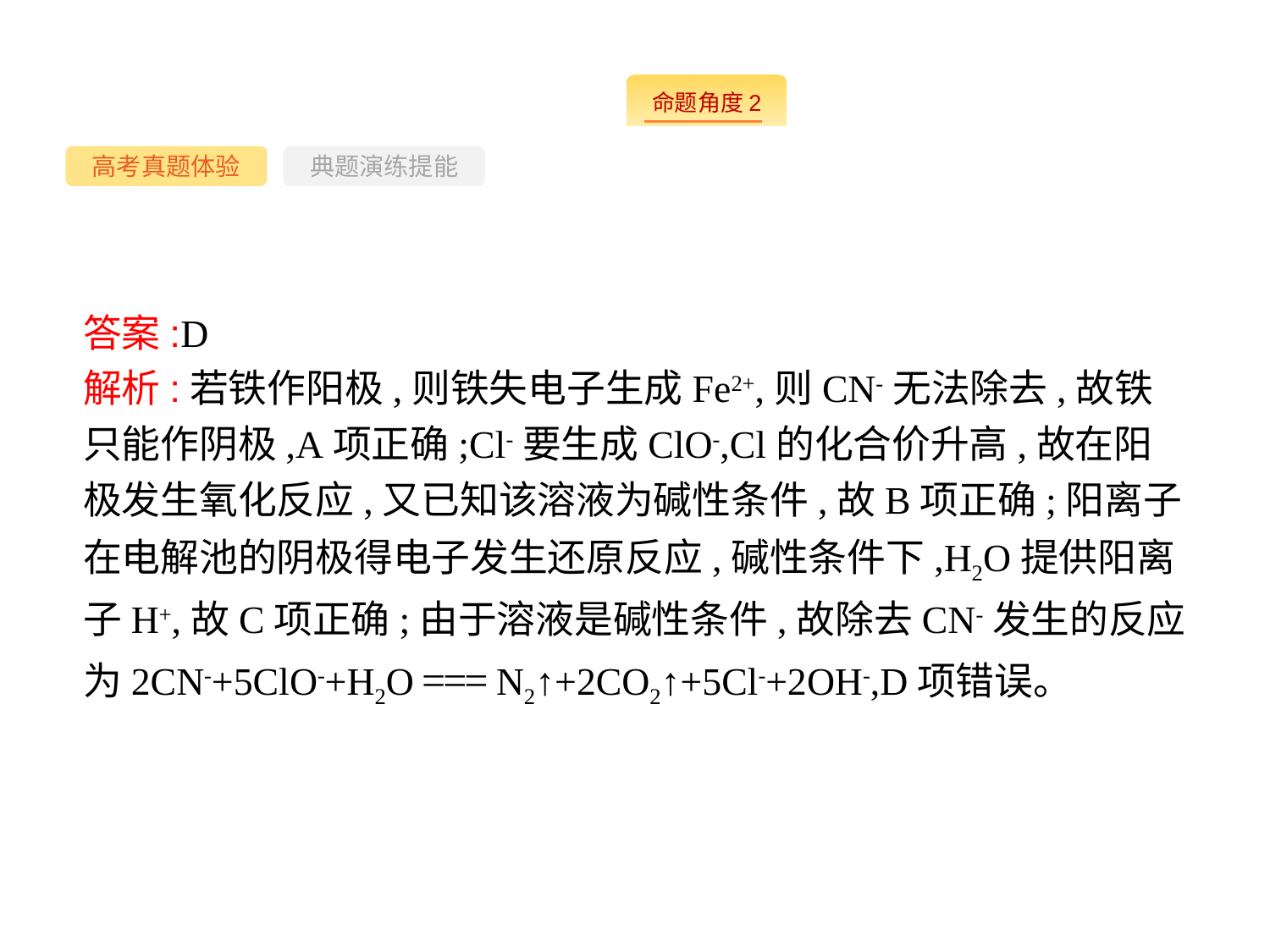

-8-
高考真题体验
典题演练提能
答案:D
解析:若铁作阳极,则铁失电子生成Fe2+,则CN-无法除去,故铁只能作阴极,A项正确;Cl-要生成ClO-,Cl的化合价升高,故在阳极发生氧化反应,又已知该溶液为碱性条件,故B项正确;阳离子在电解池的阴极得电子发生还原反应,碱性条件下,H2O提供阳离子H+,故C项正确;由于溶液是碱性条件,故除去CN-发生的反应为2CN-+5ClO-+H2O === N2↑+2CO2↑+5Cl-+2OH-,D项错误。